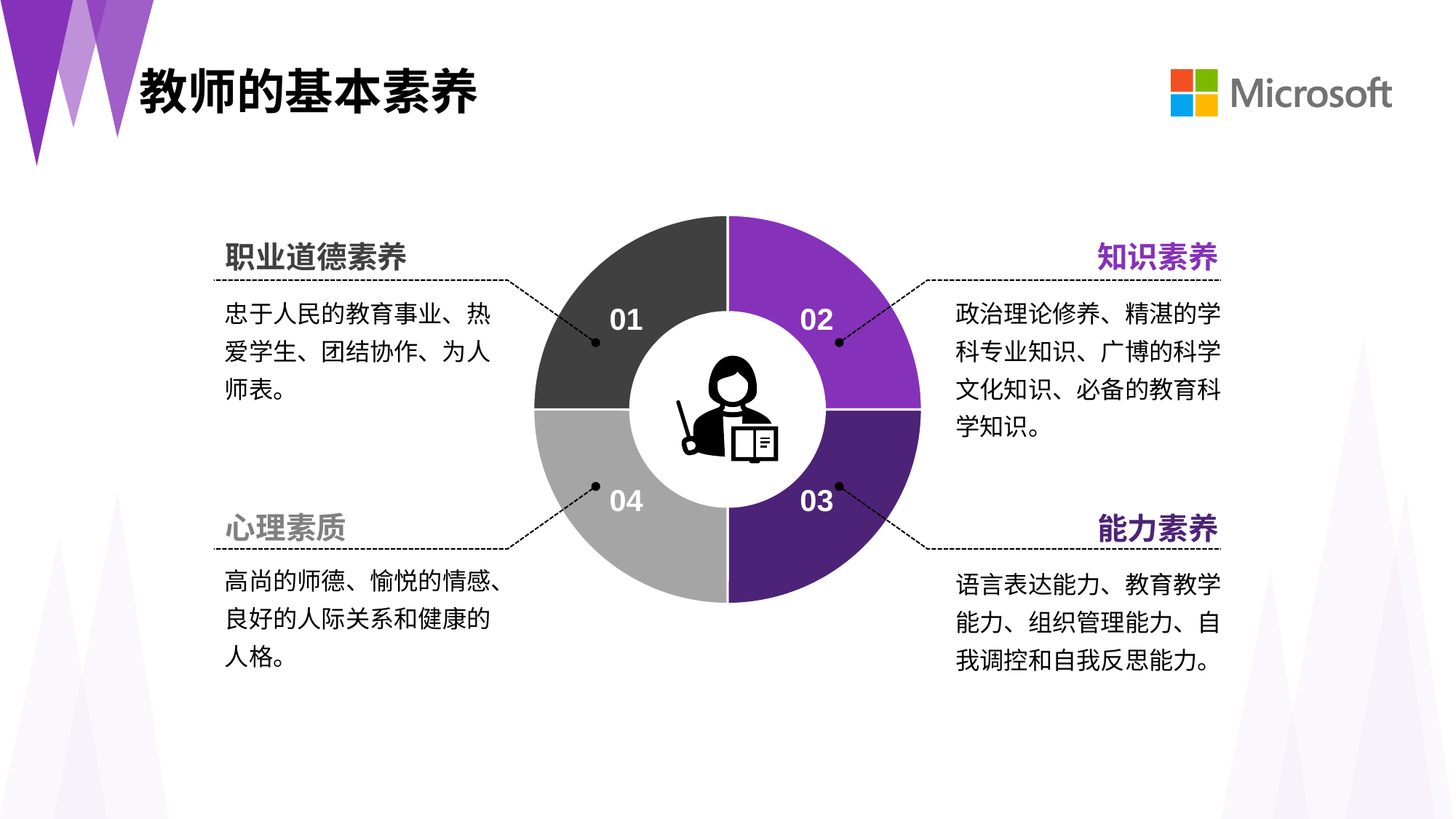

教师的基本素养

### Chart

| Category | 图表标题 |
|---|---|
| 知识 | 25.0 |
| 能力 | 25.0 |
| 心理健康 | 25.0 |
| 职业道德 | 25.0 |
职业道德素养
知识素养

政治理论修养、精湛的学科专业知识、广博的科学文化知识、必备的教育科学知识。
忠于人民的教育事业、热爱学生、团结协作、为人师表。
01
02

04
03

心理素质
能力素养

高尚的师德、愉悦的情感、良好的人际关系和健康的人格。
语言表达能力、教育教学能力、组织管理能力、自我调控和自我反思能力。